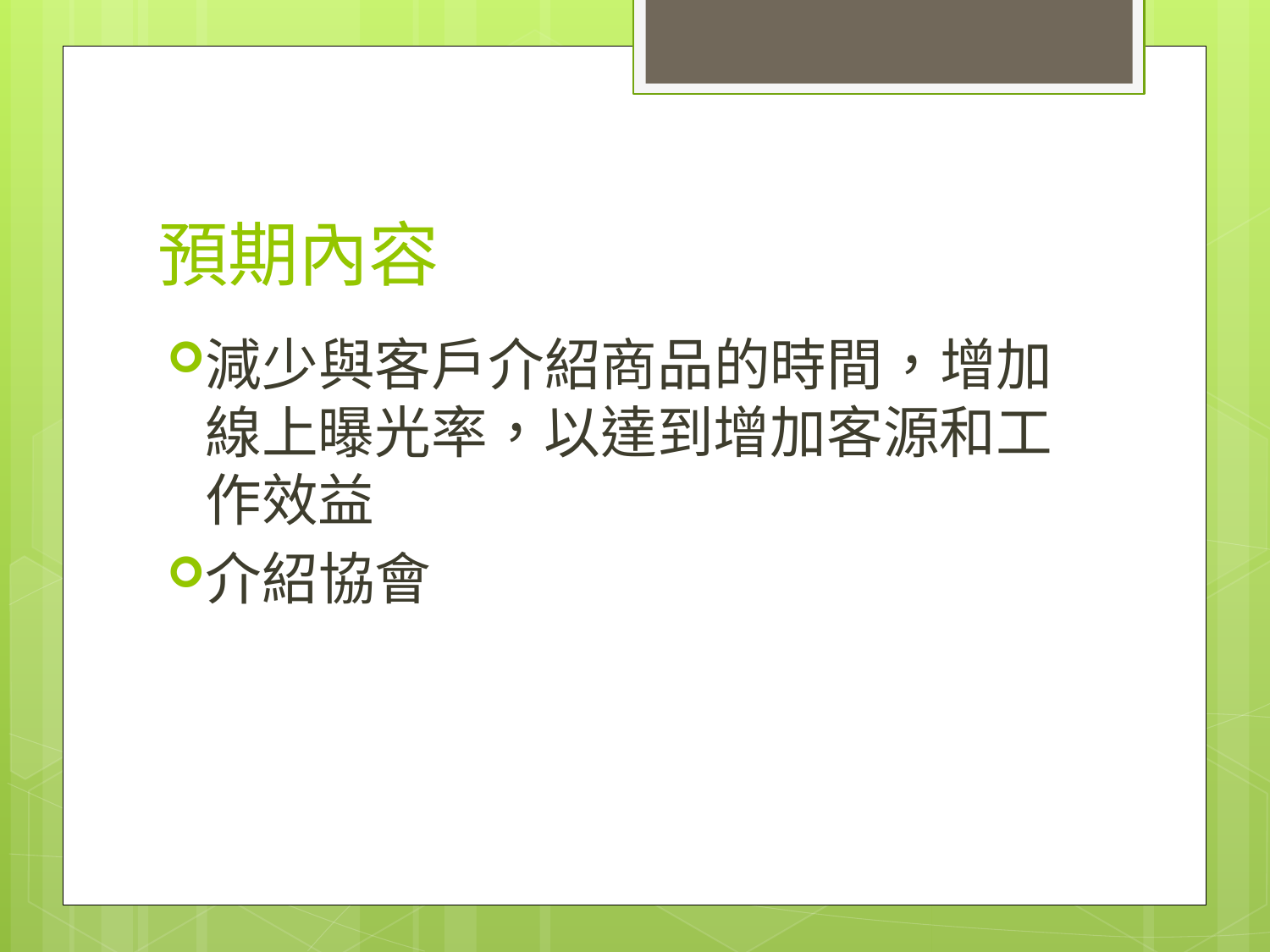

# 預期內容
減少與客戶介紹商品的時間，增加線上曝光率，以達到增加客源和工作效益
介紹協會